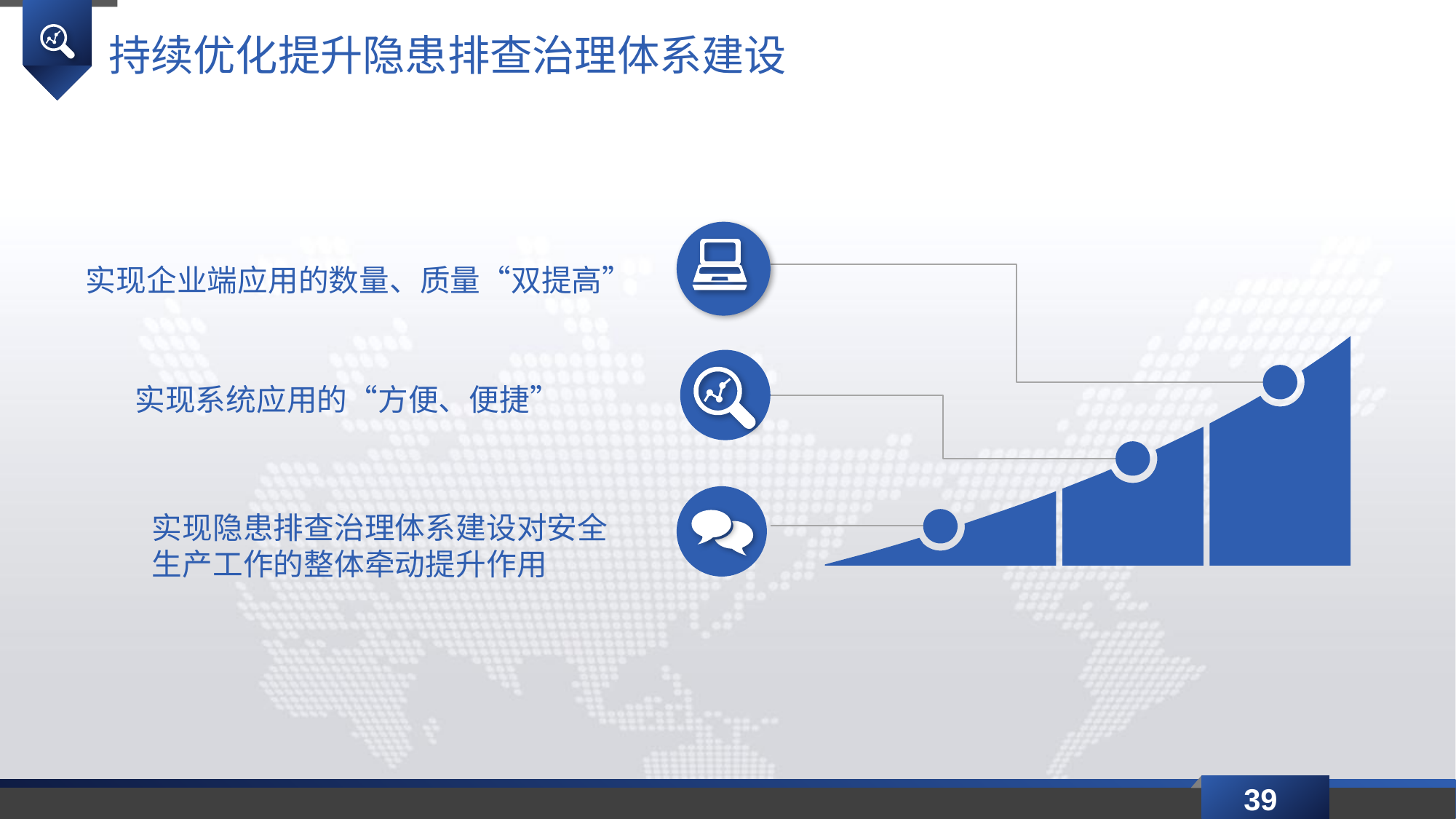

持续优化提升隐患排查治理体系建设

实现企业端应用的数量、质量“双提高”

实现系统应用的“方便、便捷”

实现隐患排查治理体系建设对安全
生产工作的整体牵动提升作用

39

延时符